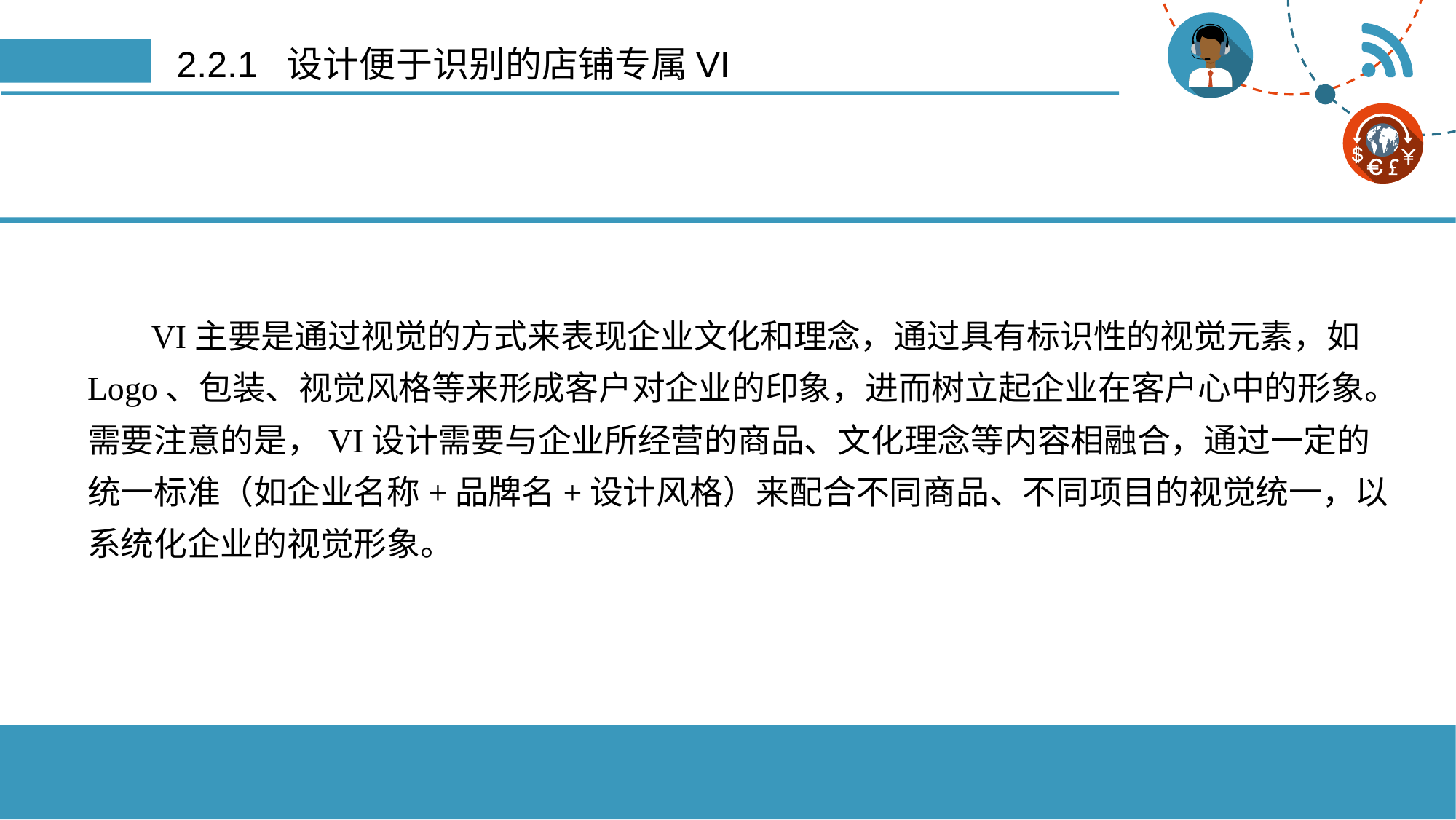

# 2.2.1  设计便于识别的店铺专属VI

VI主要是通过视觉的方式来表现企业文化和理念，通过具有标识性的视觉元素，如Logo、包装、视觉风格等来形成客户对企业的印象，进而树立起企业在客户心中的形象。需要注意的是，VI设计需要与企业所经营的商品、文化理念等内容相融合，通过一定的统一标准（如企业名称+品牌名+设计风格）来配合不同商品、不同项目的视觉统一，以系统化企业的视觉形象。